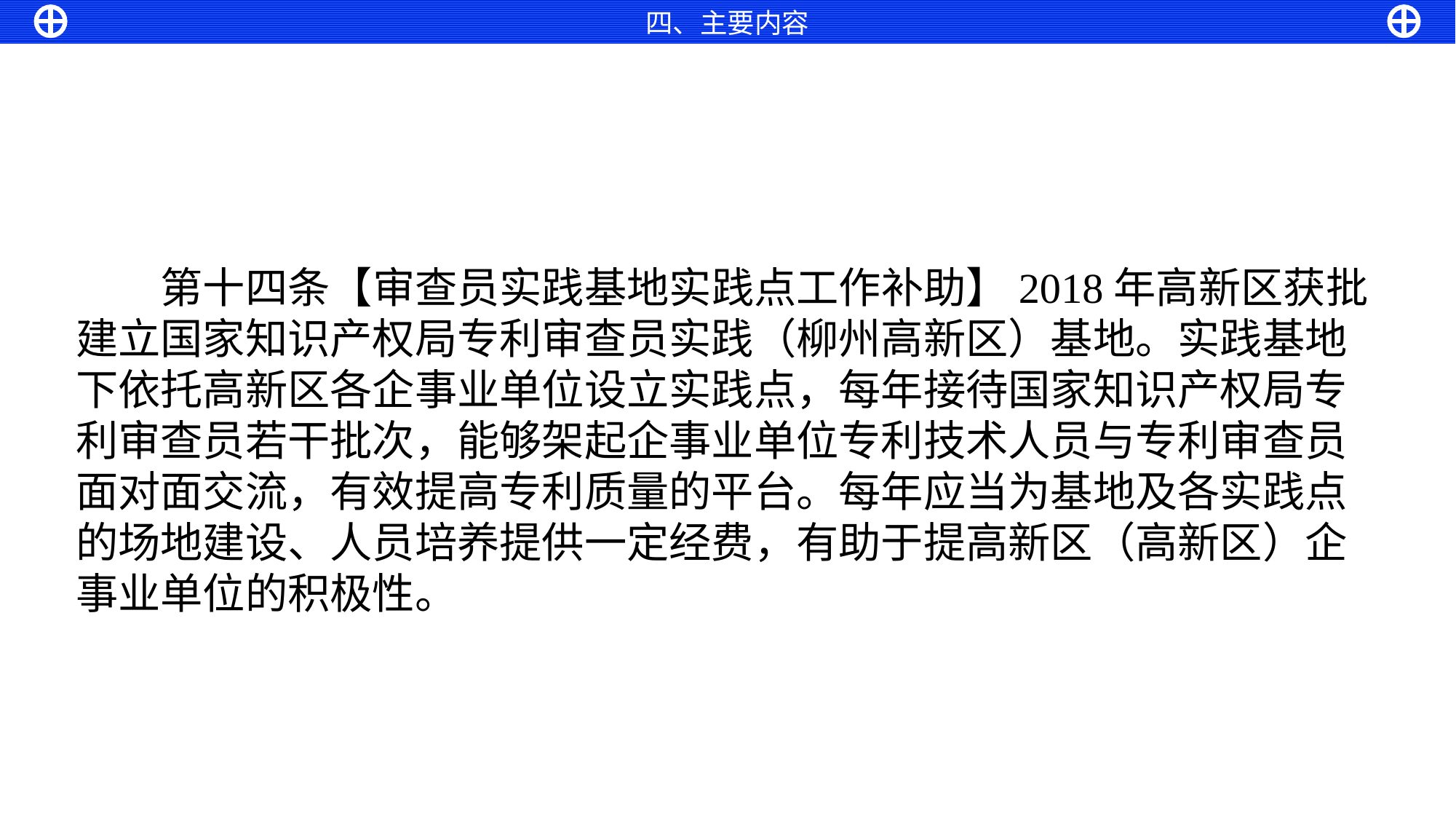

四、主要内容

第十四条【审查员实践基地实践点工作补助】2018年高新区获批建立国家知识产权局专利审查员实践（柳州高新区）基地。实践基地下依托高新区各企事业单位设立实践点，每年接待国家知识产权局专利审查员若干批次，能够架起企事业单位专利技术人员与专利审查员面对面交流，有效提高专利质量的平台。每年应当为基地及各实践点的场地建设、人员培养提供一定经费，有助于提高新区（高新区）企事业单位的积极性。